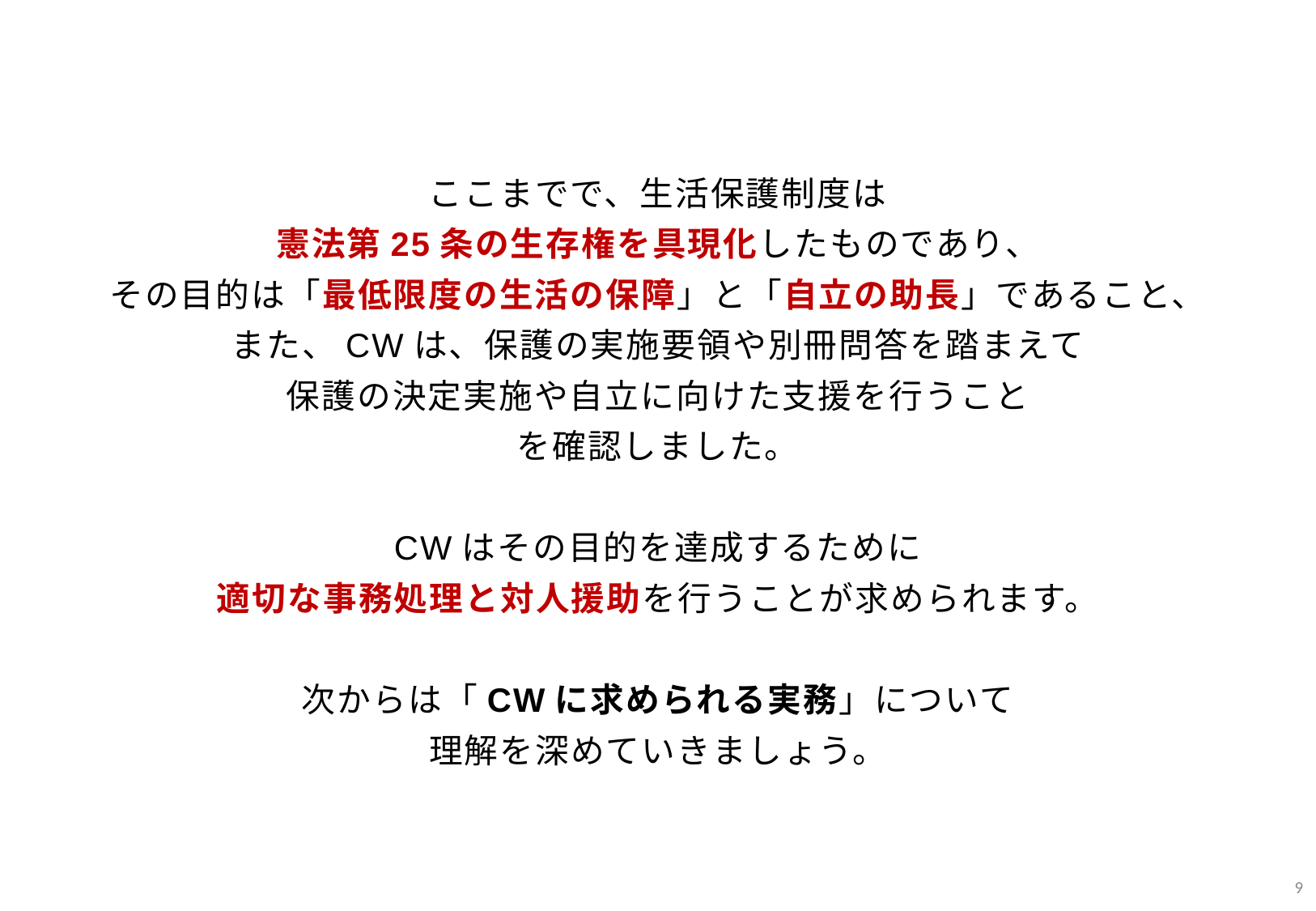

ここまでで、生活保護制度は
憲法第25条の生存権を具現化したものであり、
その目的は「最低限度の生活の保障」と「自立の助長」であること、
また、CWは、保護の実施要領や別冊問答を踏まえて
保護の決定実施や自立に向けた支援を行うこと
を確認しました。

CWはその目的を達成するために
適切な事務処理と対人援助を行うことが求められます。

次からは「CWに求められる実務」について
理解を深めていきましょう。
9